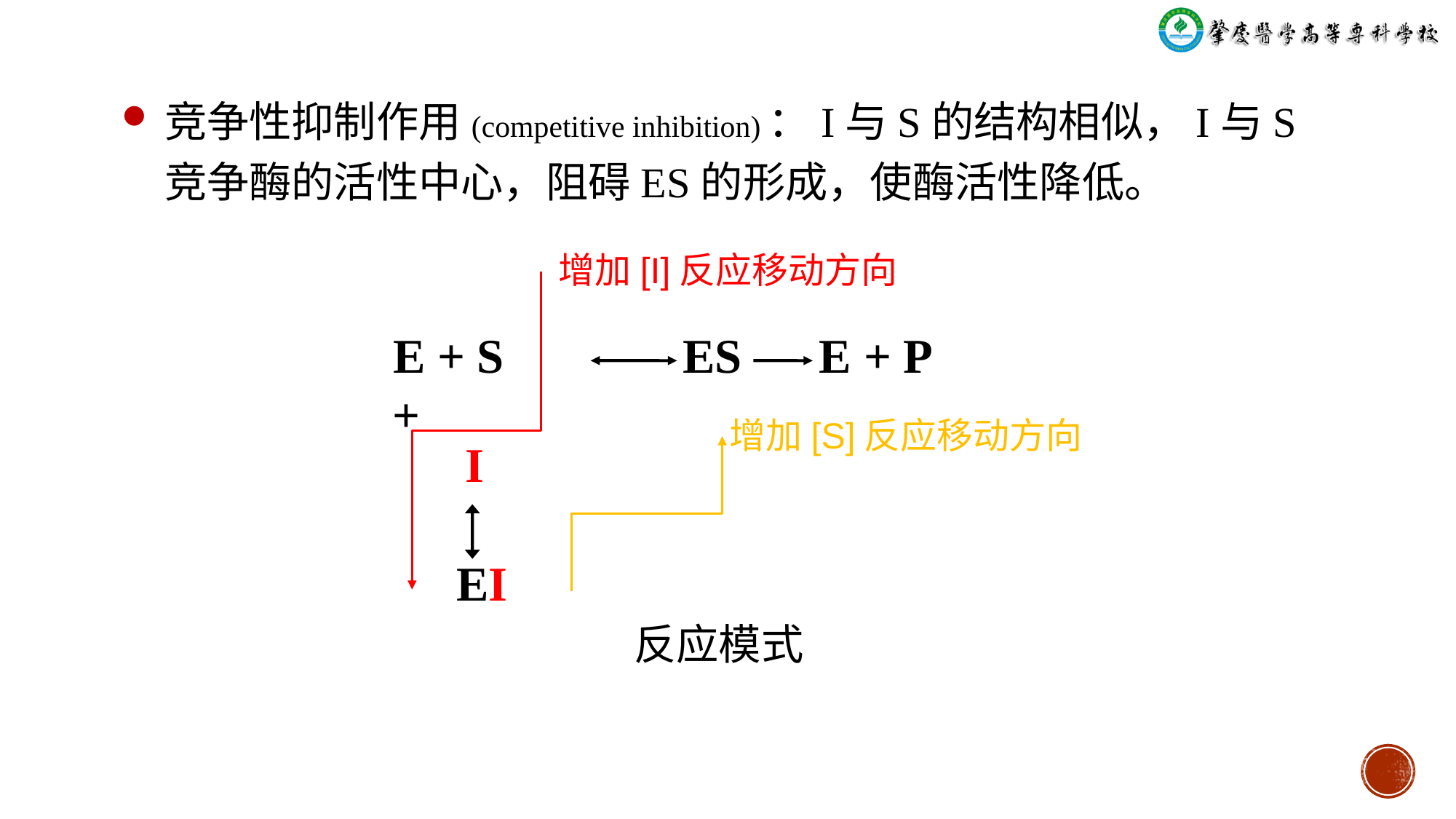

# 竞争性抑制作用(competitive inhibition)：I与S的结构相似，I与S竞争酶的活性中心，阻碍ES的形成，使酶活性降低。
增加[I]反应移动方向
E + S
ES
E + P

+
增加[S]反应移动方向
I

EI
反应模式